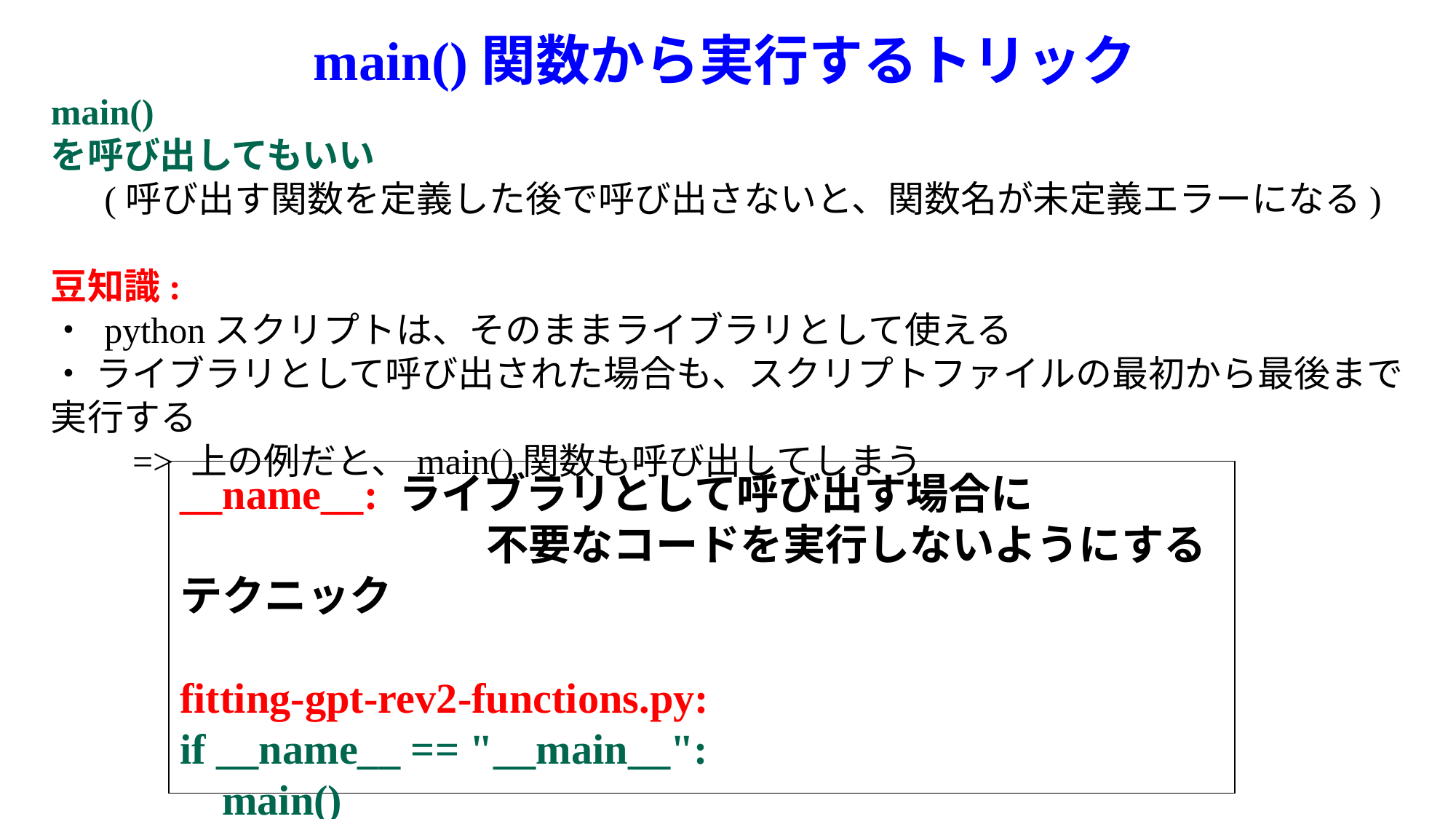

# main()関数から実行するトリック
main()
を呼び出してもいい
　 (呼び出す関数を定義した後で呼び出さないと、関数名が未定義エラーになる)

豆知識:
・ pythonスクリプトは、そのままライブラリとして使える
・ ライブラリとして呼び出された場合も、スクリプトファイルの最初から最後まで実行する
　　=> 上の例だと、main()関数も呼び出してしまう
__name__: ライブラリとして呼び出す場合に
　　　　　　　 不要なコードを実行しないようにするテクニック

fitting-gpt-rev2-functions.py:
if __name__ == "__main__":
    main()